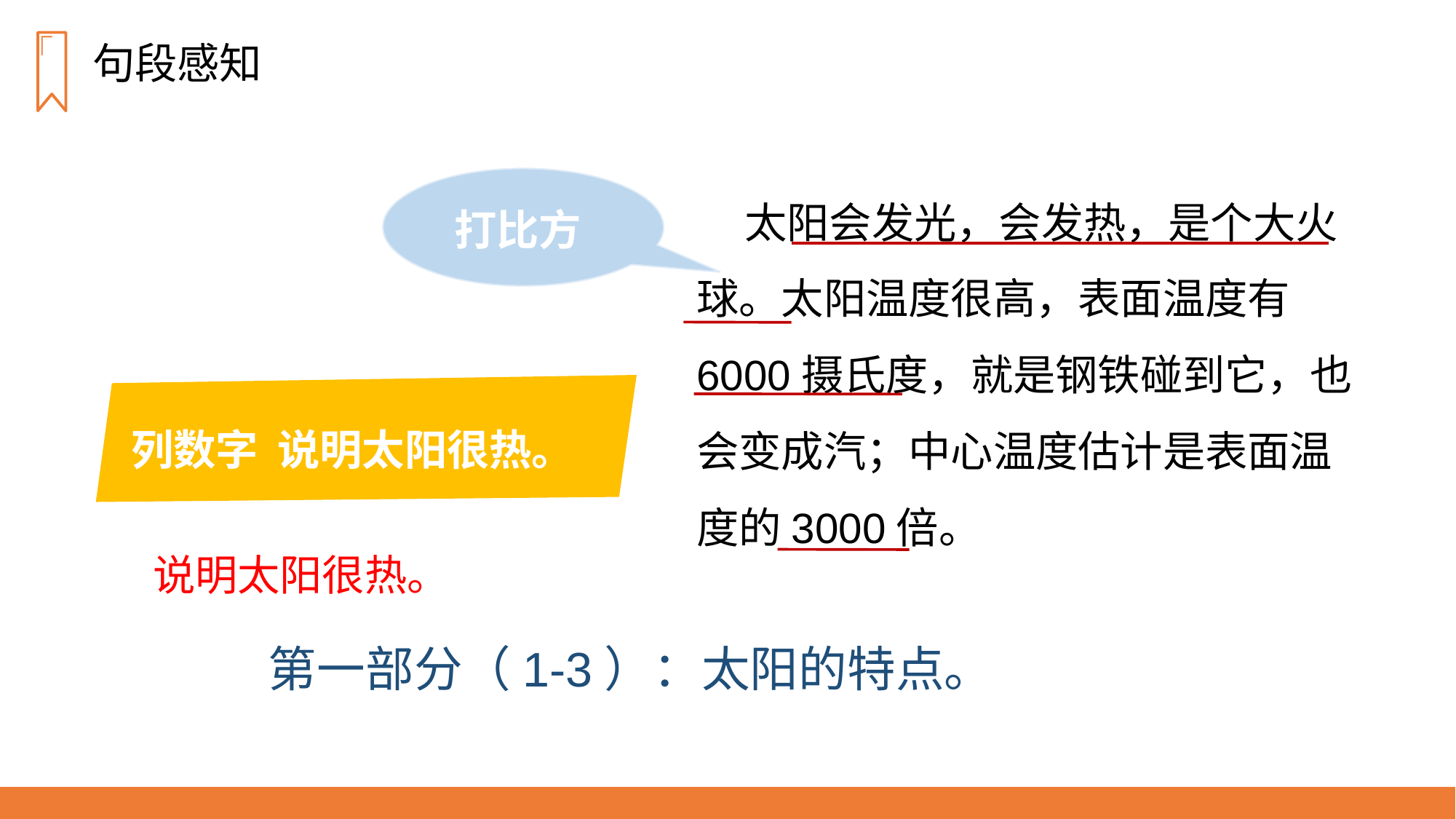

句段感知
    太阳会发光，会发热，是个大火球。太阳温度很高，表面温度有6000摄氏度，就是钢铁碰到它，也会变成汽；中心温度估计是表面温度的3000倍。

打比方
小学学科网  xuekeedu.com

列数字  说明太阳很热。
说明太阳很热。
第一部分（1-3）：太阳的特点。